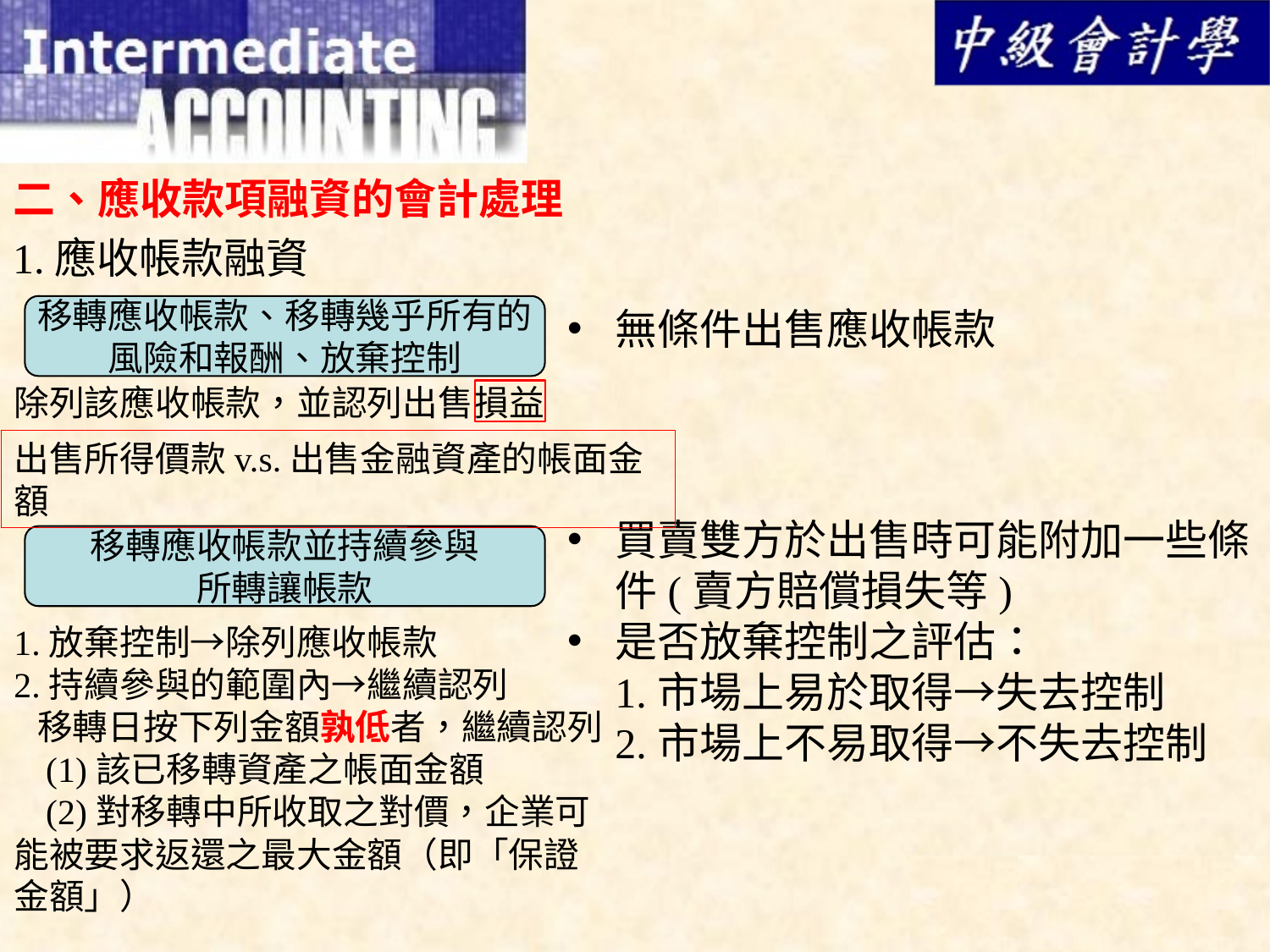

二、應收款項融資的會計處理
1.應收帳款融資
移轉應收帳款、移轉幾乎所有的
風險和報酬、放棄控制
無條件出售應收帳款
除列該應收帳款，並認列出售損益

出售所得價款v.s.出售金融資產的帳面金額
買賣雙方於出售時可能附加一些條件(賣方賠償損失等)
是否放棄控制之評估：
1.市場上易於取得→失去控制
2.市場上不易取得→不失去控制
移轉應收帳款並持續參與
所轉讓帳款
1.放棄控制→除列應收帳款
2.持續參與的範圍內→繼續認列
   移轉日按下列金額孰低者，繼續認列
   (1)該已移轉資產之帳面金額
   (2)對移轉中所收取之對價，企業可能被要求返還之最大金額（即「保證金額」）